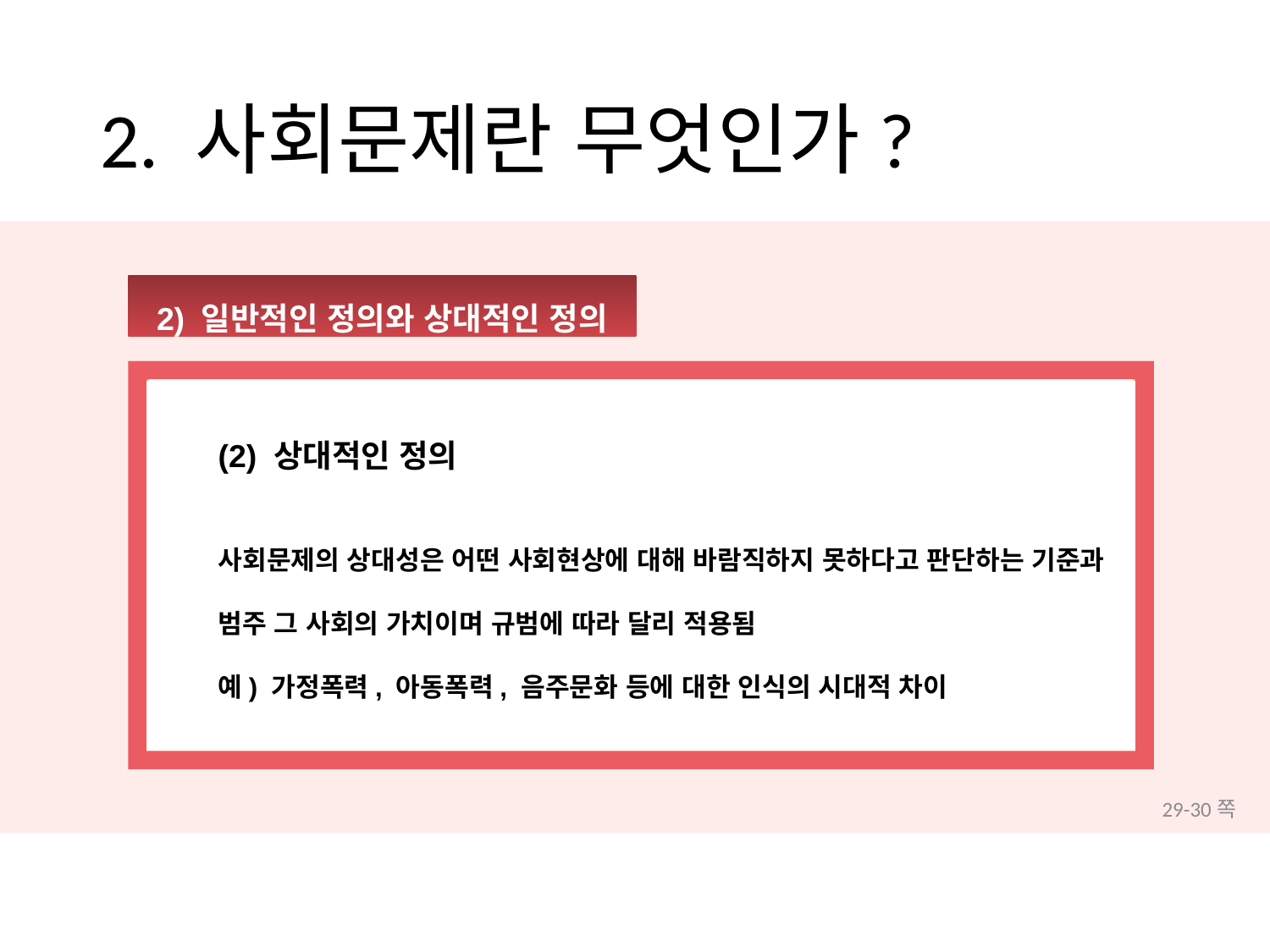

# 2. 사회문제란 무엇인가?

2) 일반적인 정의와 상대적인 정의

(2) 상대적인 정의

사회문제의 상대성은 어떤 사회현상에 대해 바람직하지 못하다고 판단하는 기준과 범주 그 사회의 가치이며 규범에 따라 달리 적용됨
예) 가정폭력, 아동폭력, 음주문화 등에 대한 인식의 시대적 차이
29-30쪽